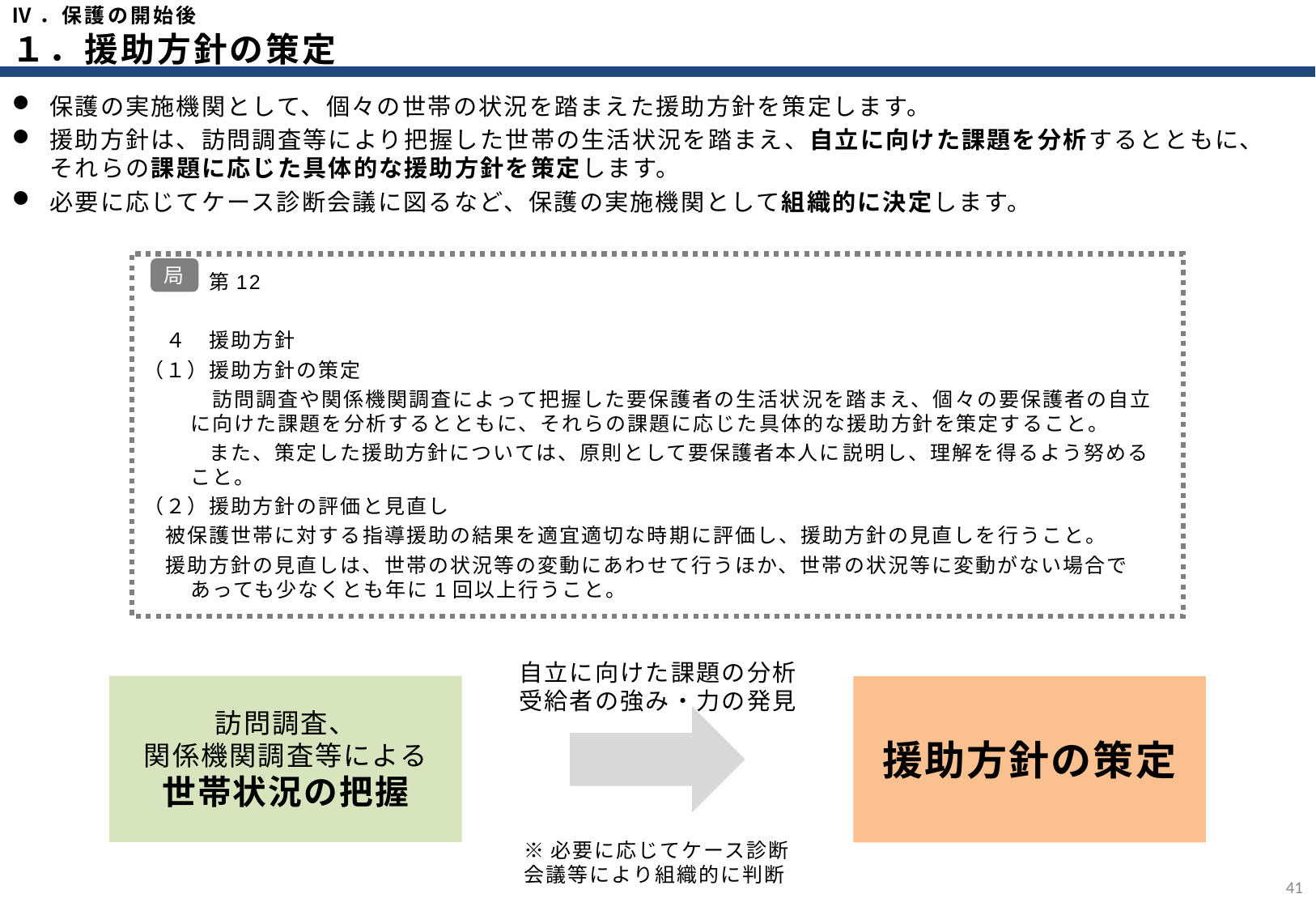

Ⅳ．保護の開始後
１．援助方針の策定
保護の実施機関として、個々の世帯の状況を踏まえた援助方針を策定します。
援助方針は、訪問調査等により把握した世帯の生活状況を踏まえ、自立に向けた課題を分析するとともに、
それらの課題に応じた具体的な援助方針を策定します。
必要に応じてケース診断会議に図るなど、保護の実施機関として組織的に決定します。

　　　第12

　４　援助方針
（１）援助方針の策定
　訪問調査や関係機関調査によって把握した要保護者の生活状況を踏まえ、個々の要保護者の自立に向けた課題を分析するとともに、それらの課題に応じた具体的な援助方針を策定すること。
　　　また、策定した援助方針については、原則として要保護者本人に説明し、理解を得るよう努めること。
（２）援助方針の評価と見直し
　被保護世帯に対する指導援助の結果を適宜適切な時期に評価し、援助方針の見直しを行うこと。
　援助方針の見直しは、世帯の状況等の変動にあわせて行うほか、世帯の状況等に変動がない場合であっても少なくとも年に1回以上行うこと。
局
自立に向けた課題の分析
受給者の強み・力の発見
訪問調査、
関係機関調査等による
世帯状況の把握
援助方針の策定

※必要に応じてケース診断会議等により組織的に判断
41